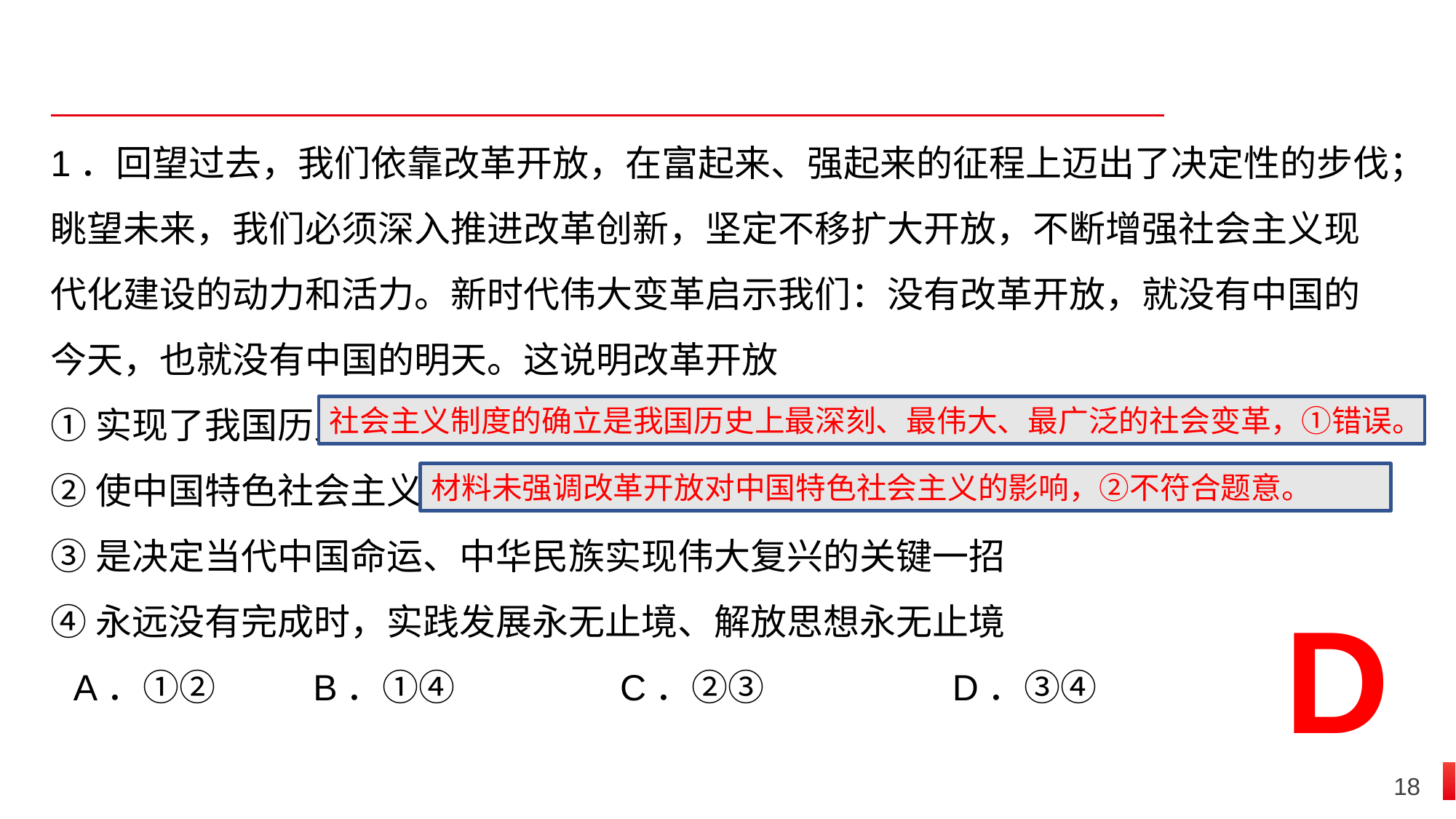

1．回望过去，我们依靠改革开放，在富起来、强起来的征程上迈出了决定性的步伐；眺望未来，我们必须深入推进改革创新，坚定不移扩大开放，不断增强社会主义现代化建设的动力和活力。新时代伟大变革启示我们：没有改革开放，就没有中国的今天，也就没有中国的明天。这说明改革开放
①实现了我国历史上最深刻、最伟大、最广泛的社会变革
②使中国特色社会主义迎来了从创立、发展到完善的飞跃
③是决定当代中国命运、中华民族实现伟大复兴的关键一招
④永远没有完成时，实践发展永无止境、解放思想永无止境
A．①②	         B．①④	        C．②③	             D．③④
社会主义制度的确立是我国历史上最深刻、最伟大、最广泛的社会变革，①错误。
材料未强调改革开放对中国特色社会主义的影响，②不符合题意。
D